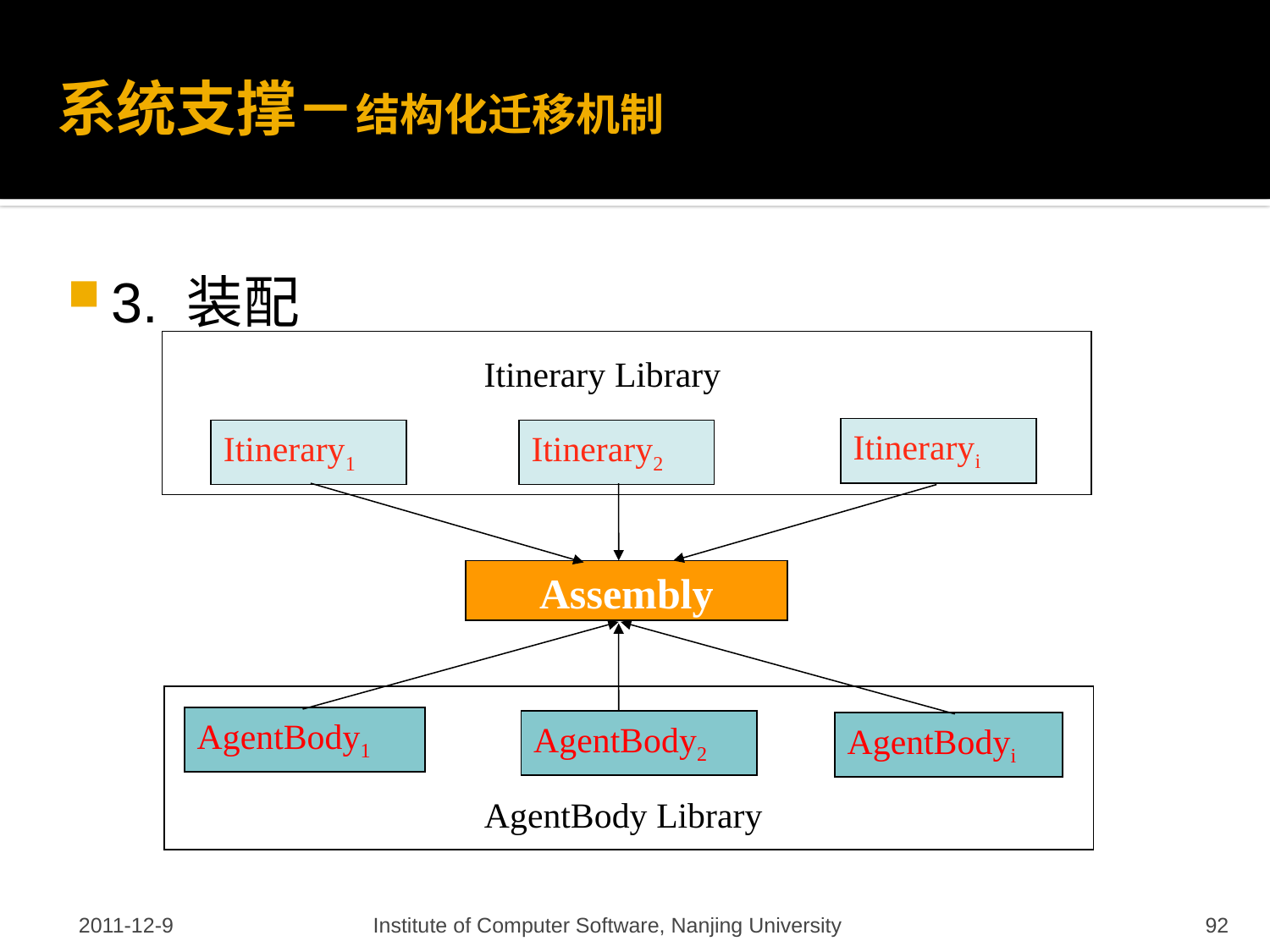

# 系统支撑－结构化迁移机制
3. 装配

Itinerary Library
Itineraryi
Itinerary1
Itinerary2

Assembly

AgentBody1
AgentBody2
AgentBodyi
AgentBody Library
2011-12-9
Institute of Computer Software, Nanjing University
92